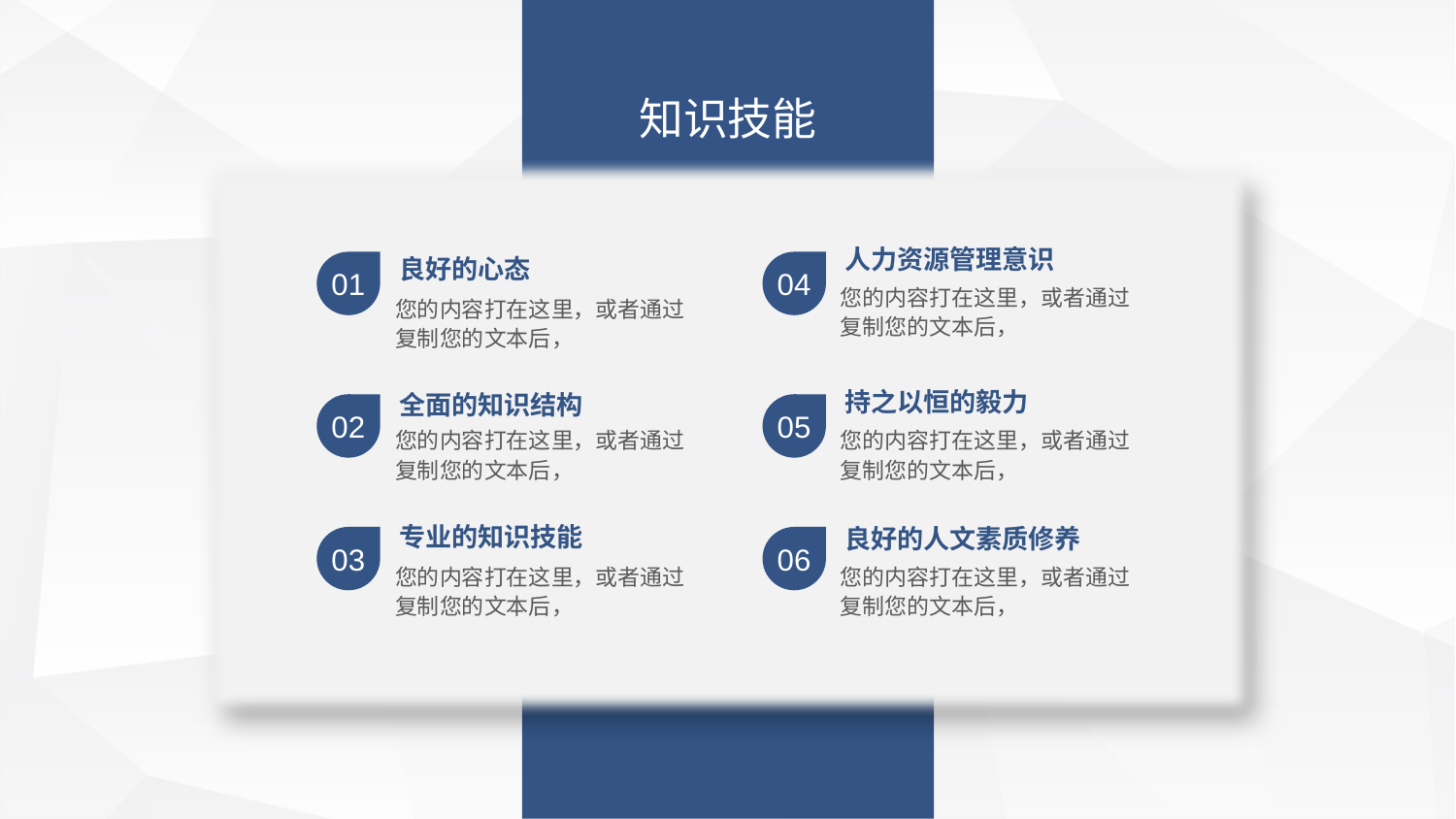

知识技能

人力资源管理意识
01
04
良好的心态
您的内容打在这里，或者通过复制您的文本后，
您的内容打在这里，或者通过复制您的文本后，
持之以恒的毅力
全面的知识结构
02
05
您的内容打在这里，或者通过复制您的文本后，
您的内容打在这里，或者通过复制您的文本后，
专业的知识技能
良好的人文素质修养
03
06
您的内容打在这里，或者通过复制您的文本后，
您的内容打在这里，或者通过复制您的文本后，